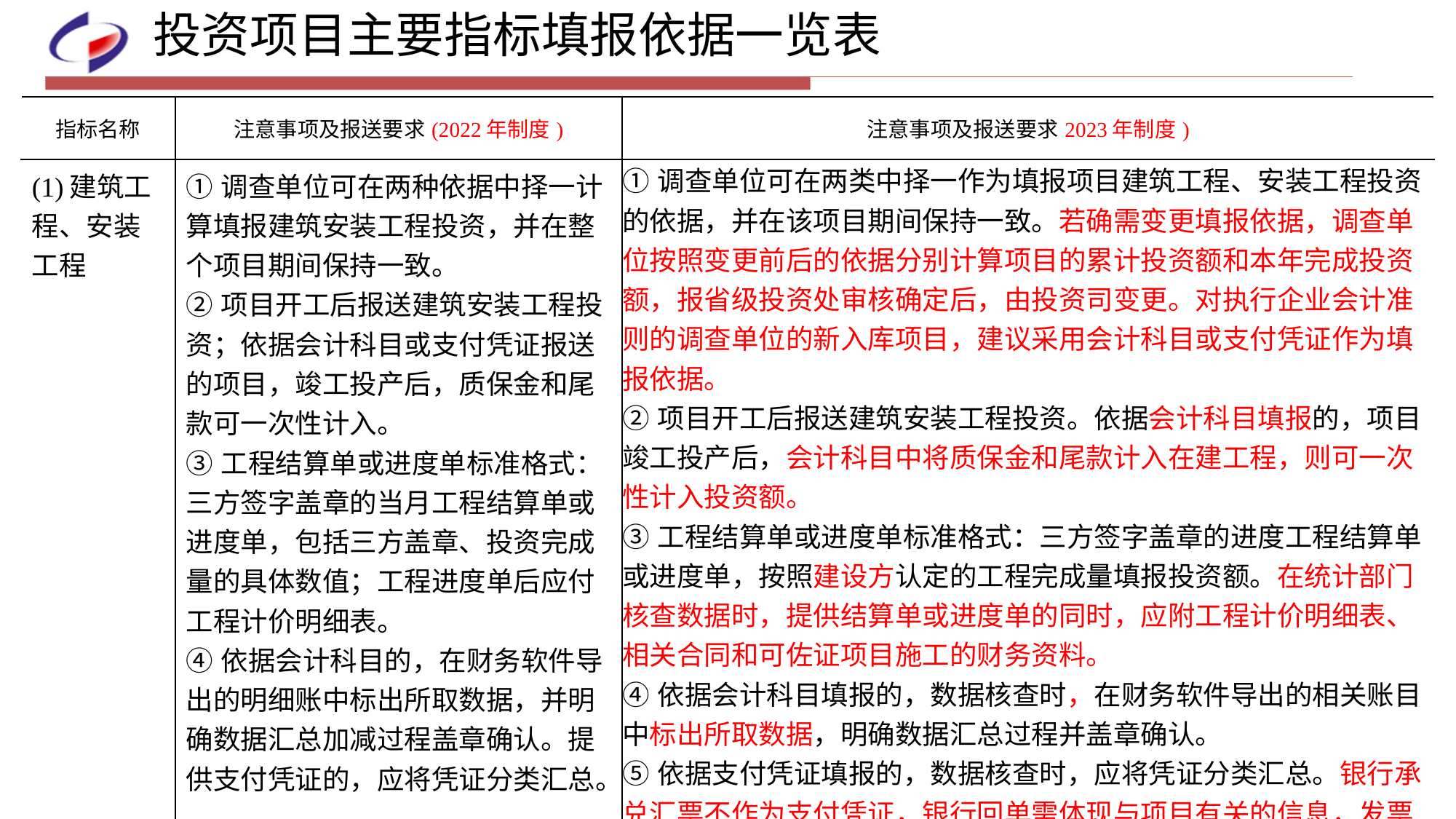

投资项目主要指标填报依据一览表
| 指标名称 | 注意事项及报送要求(2022年制度) | 注意事项及报送要求2023年制度) |
| --- | --- | --- |
| (1)建筑工程、安装工程 | ①调查单位可在两种依据中择一计算填报建筑安装工程投资，并在整个项目期间保持一致。 ②项目开工后报送建筑安装工程投资；依据会计科目或支付凭证报送的项目，竣工投产后，质保金和尾款可一次性计入。 ③工程结算单或进度单标准格式：三方签字盖章的当月工程结算单或进度单，包括三方盖章、投资完成量的具体数值；工程进度单后应付工程计价明细表。 ④依据会计科目的，在财务软件导出的明细账中标出所取数据，并明确数据汇总加减过程盖章确认。提供支付凭证的，应将凭证分类汇总。 | ①调查单位可在两类中择一作为填报项目建筑工程、安装工程投资的依据，并在该项目期间保持一致。若确需变更填报依据，调查单位按照变更前后的依据分别计算项目的累计投资额和本年完成投资额，报省级投资处审核确定后，由投资司变更。对执行企业会计准则的调查单位的新入库项目，建议采用会计科目或支付凭证作为填报依据。 ②项目开工后报送建筑安装工程投资。依据会计科目填报的，项目竣工投产后，会计科目中将质保金和尾款计入在建工程，则可一次性计入投资额。 ③工程结算单或进度单标准格式：三方签字盖章的进度工程结算单或进度单，按照建设方认定的工程完成量填报投资额。在统计部门核查数据时，提供结算单或进度单的同时，应附工程计价明细表、相关合同和可佐证项目施工的财务资料。 ④依据会计科目填报的，数据核查时，在财务软件导出的相关账目中标出所取数据，明确数据汇总过程并盖章确认。 ⑤依据支付凭证填报的，数据核查时，应将凭证分类汇总。银行承兑汇票不作为支付凭证，银行回单需体现与项目有关的信息，发票需可验证。 |